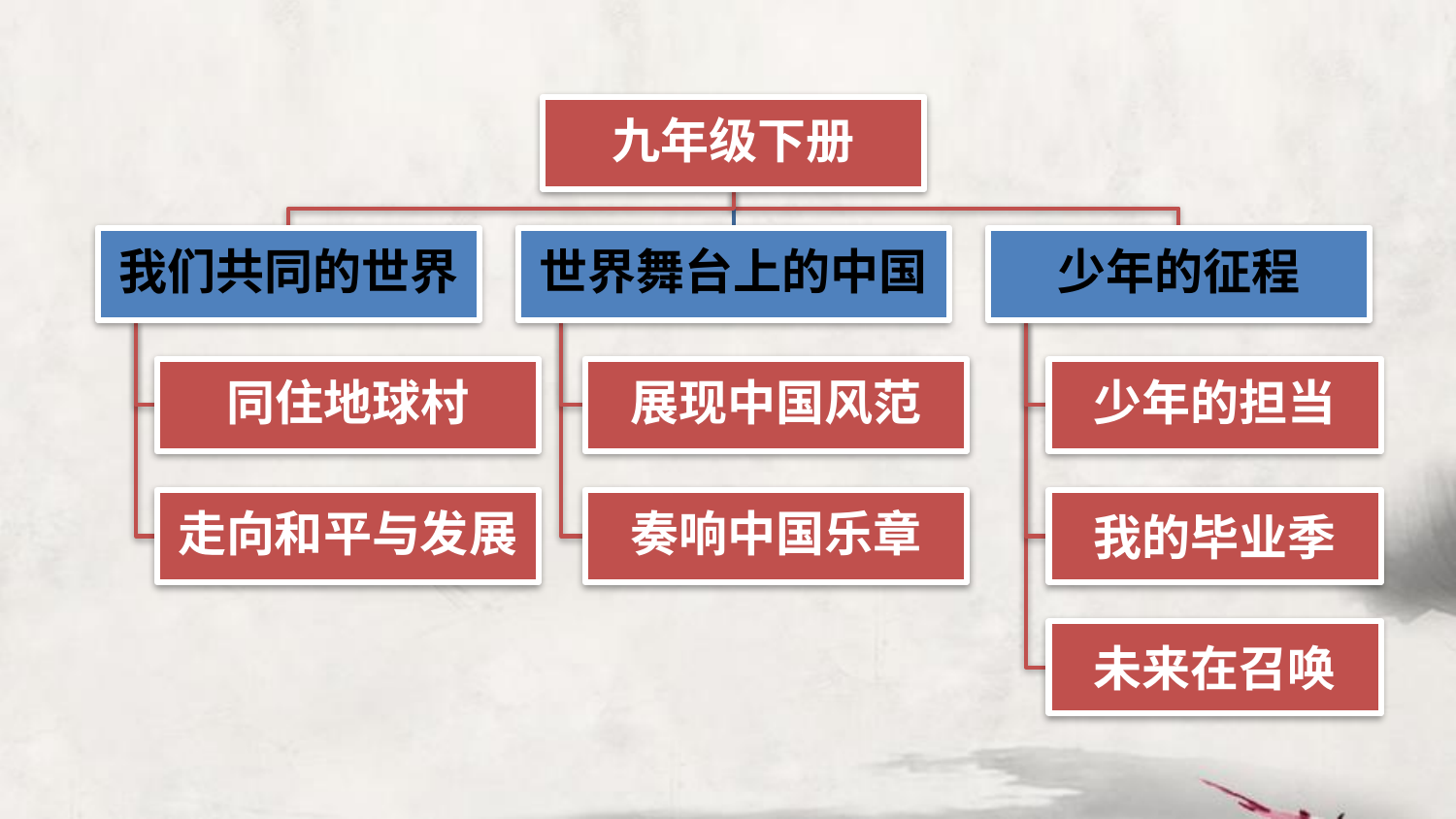

九年级下册
我们共同的世界
同住地球村
走向和平与发展
世界舞台上的中国
展现中国风范
奏响中国乐章
少年的征程
少年的担当
我的毕业季
未来在召唤